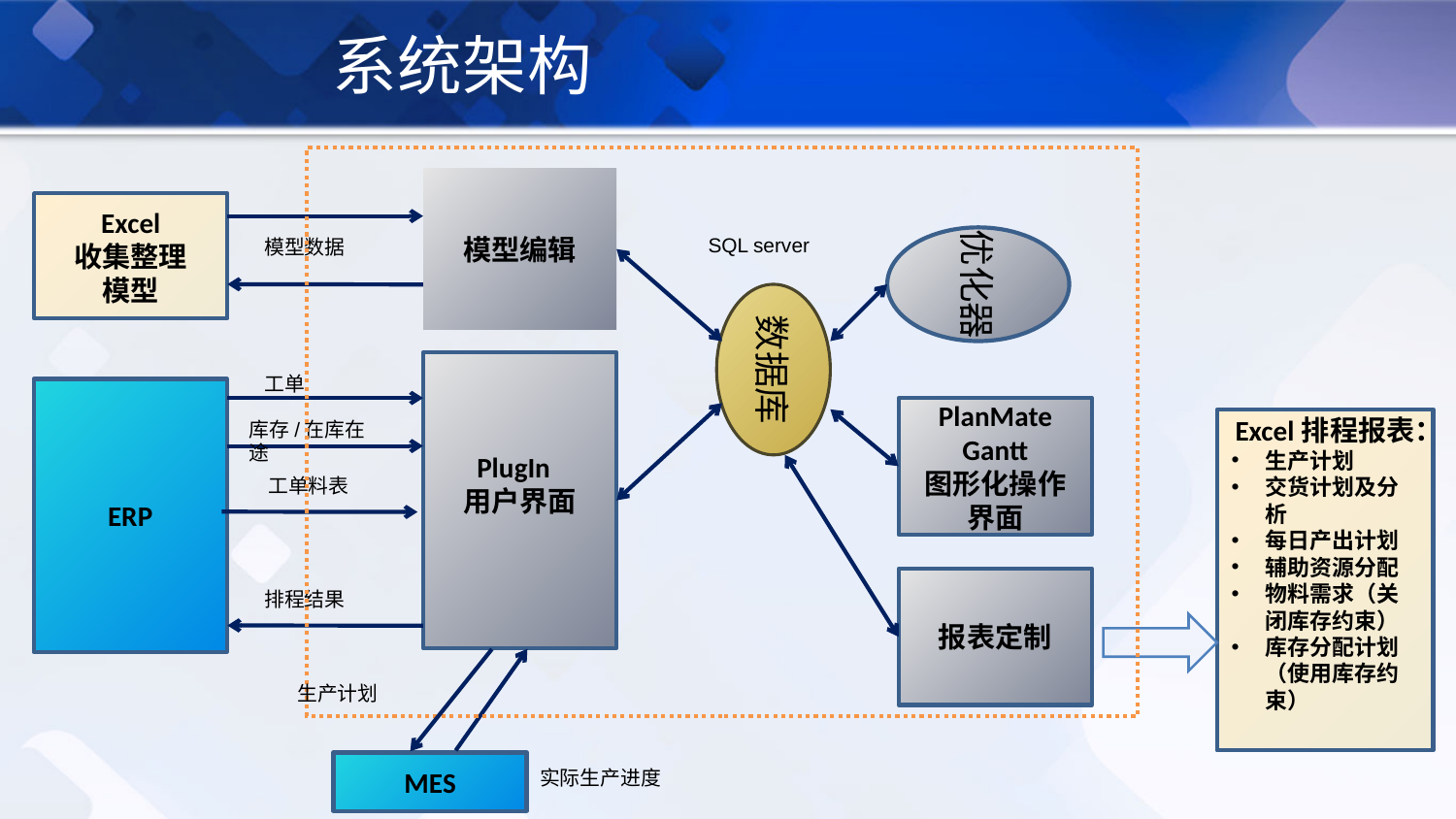

系统架构

模型编辑
Excel
收集整理
模型
SQL server
模型数据
优化器
数据库

PlugIn
用户界面

工单
ERP
PlanMate
Gantt
图形化操作界面
库存/在库在途
Excel排程报表：
生产计划
交货计划及分析
每日产出计划
辅助资源分配
物料需求（关闭库存约束）
库存分配计划（使用库存约束）

工单料表
报表定制
排程结果

生产计划
MES
实际生产进度